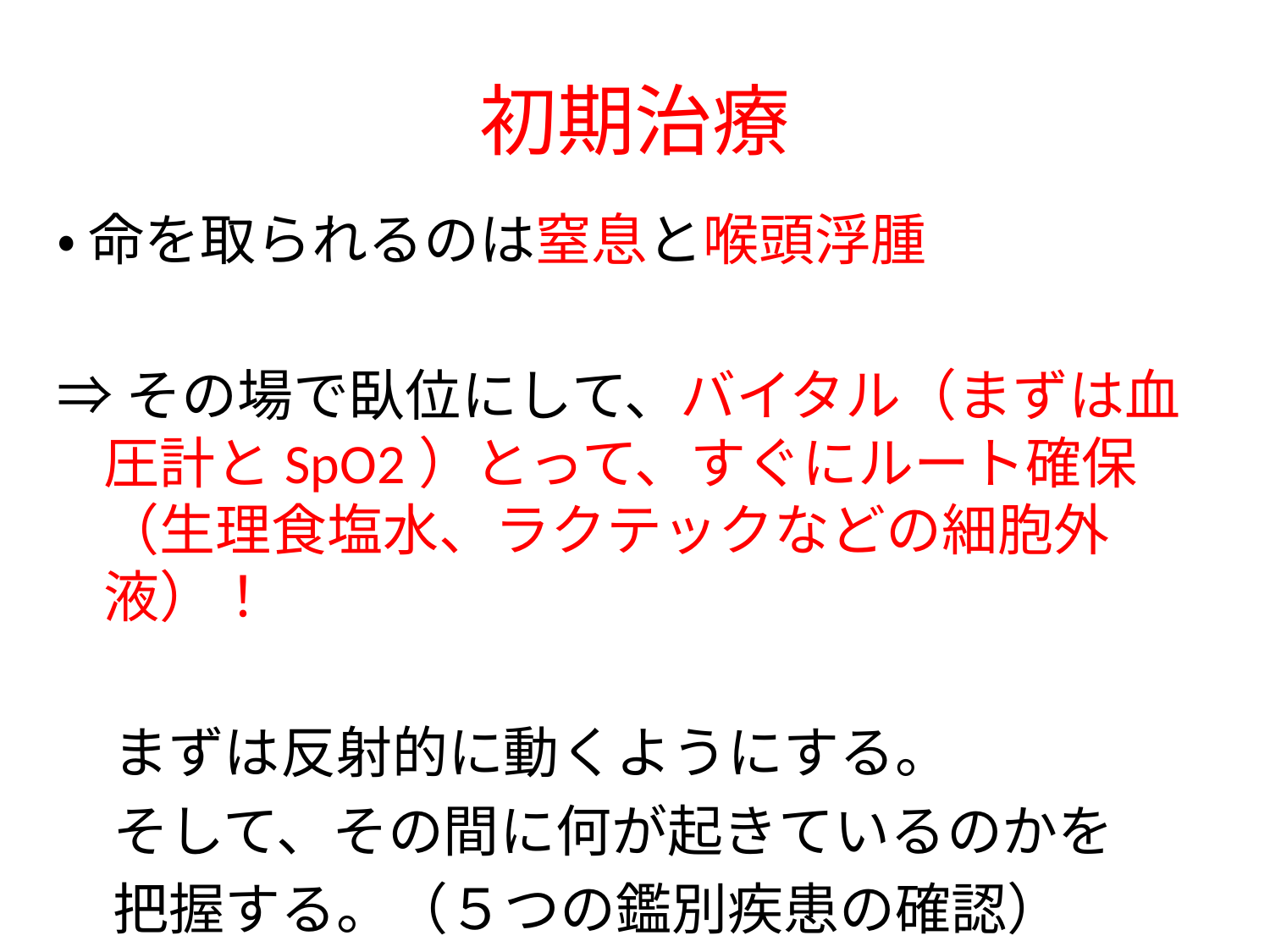

# 初期治療
・ 命を取られるのは窒息と喉頭浮腫

⇒その場で臥位にして、バイタル（まずは血圧計とSpO2）とって、すぐにルート確保（生理食塩水、ラクテックなどの細胞外液）！

　まずは反射的に動くようにする。
　そして、その間に何が起きているのかを
　把握する。（５つの鑑別疾患の確認）